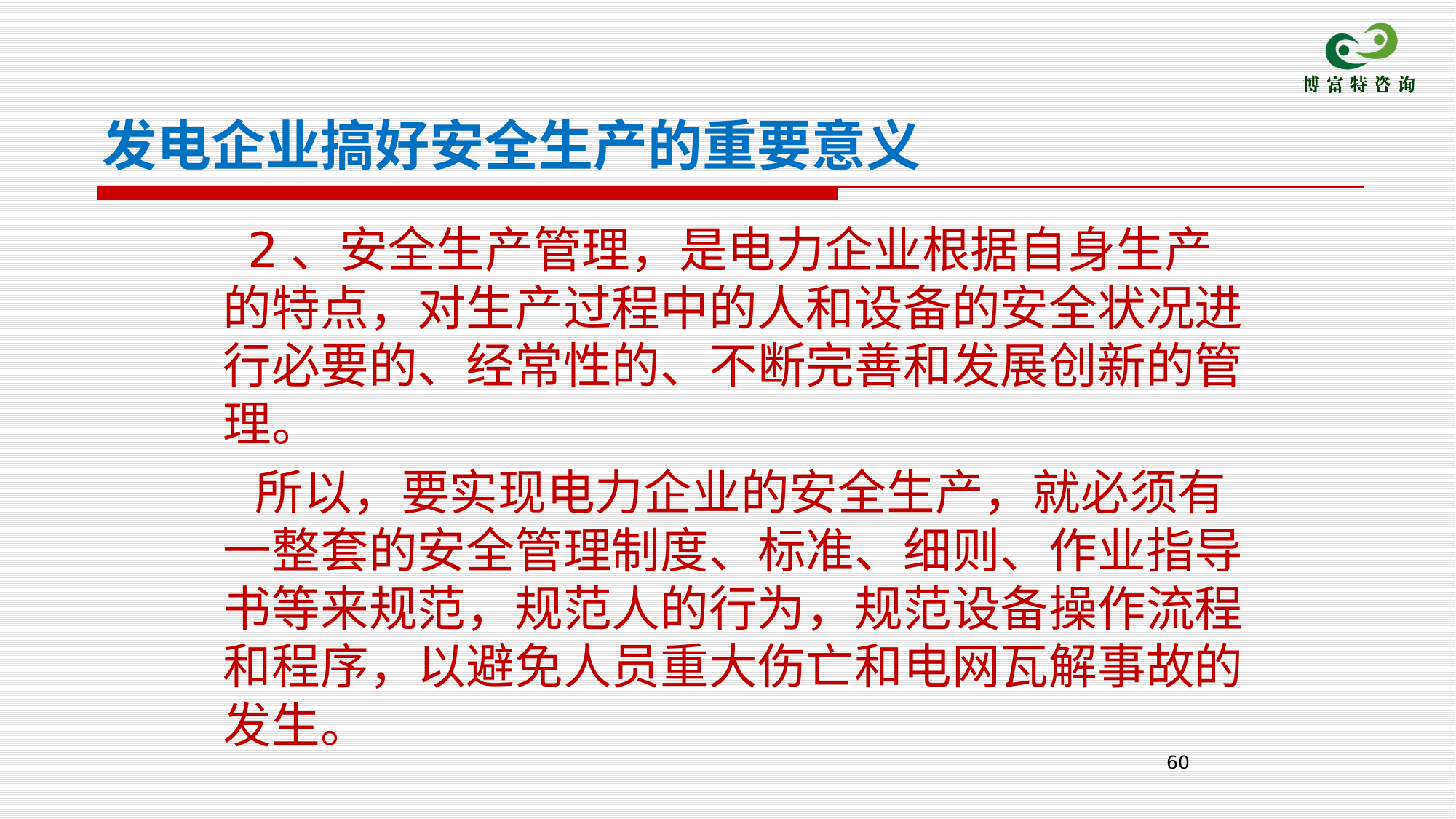

发电企业搞好安全生产的重要意义
      2、安全生产管理，是电力企业根据自身生产的特点，对生产过程中的人和设备的安全状况进行必要的、经常性的、不断完善和发展创新的管理。
       所以，要实现电力企业的安全生产，就必须有一整套的安全管理制度、标准、细则、作业指导书等来规范，规范人的行为，规范设备操作流程和程序，以避免人员重大伤亡和电网瓦解事故的发生。

60